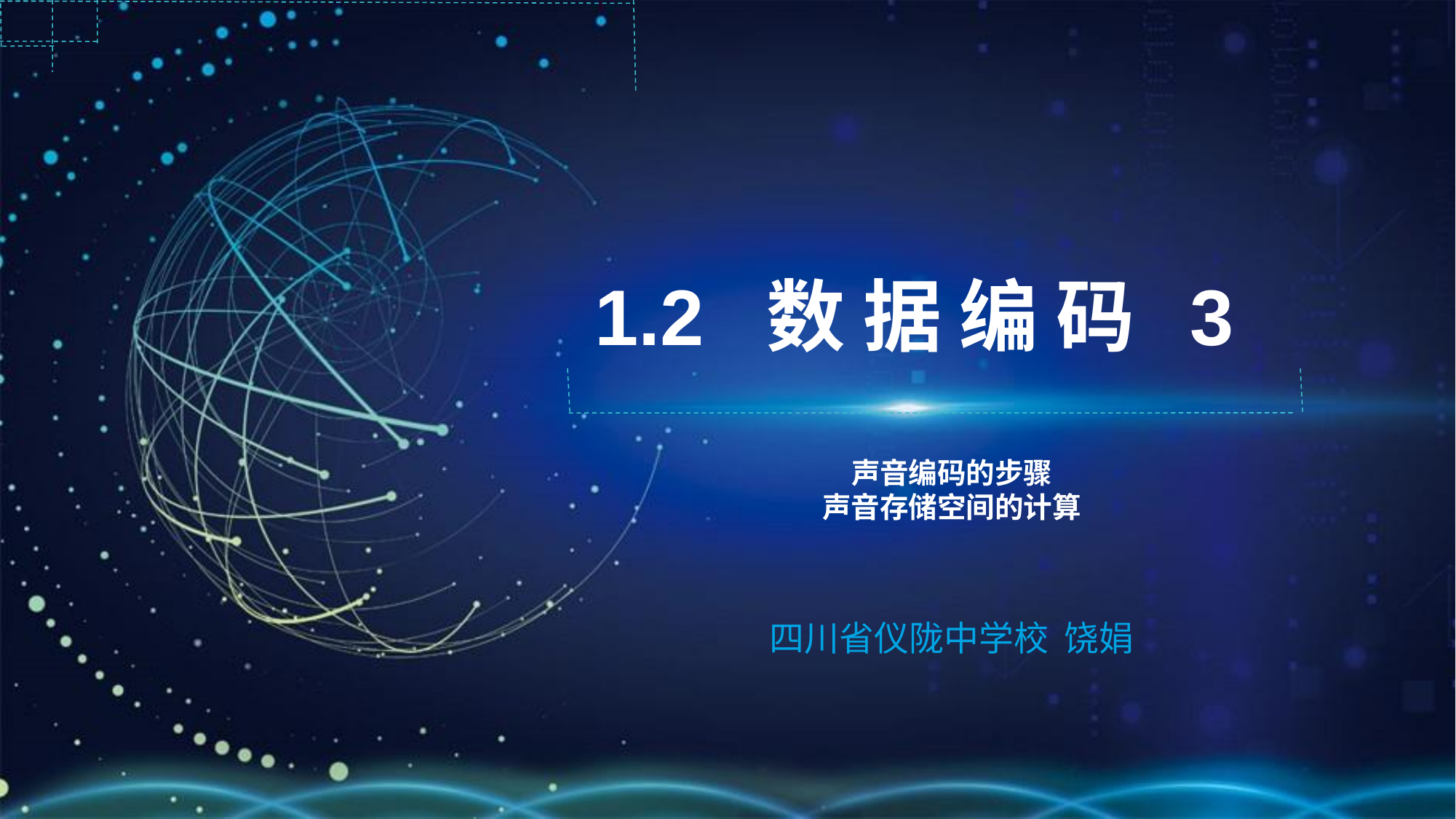

1.2  数 据 编 码  3
声音编码的步骤
声音存储空间的计算

四川省仪陇中学校  饶娟